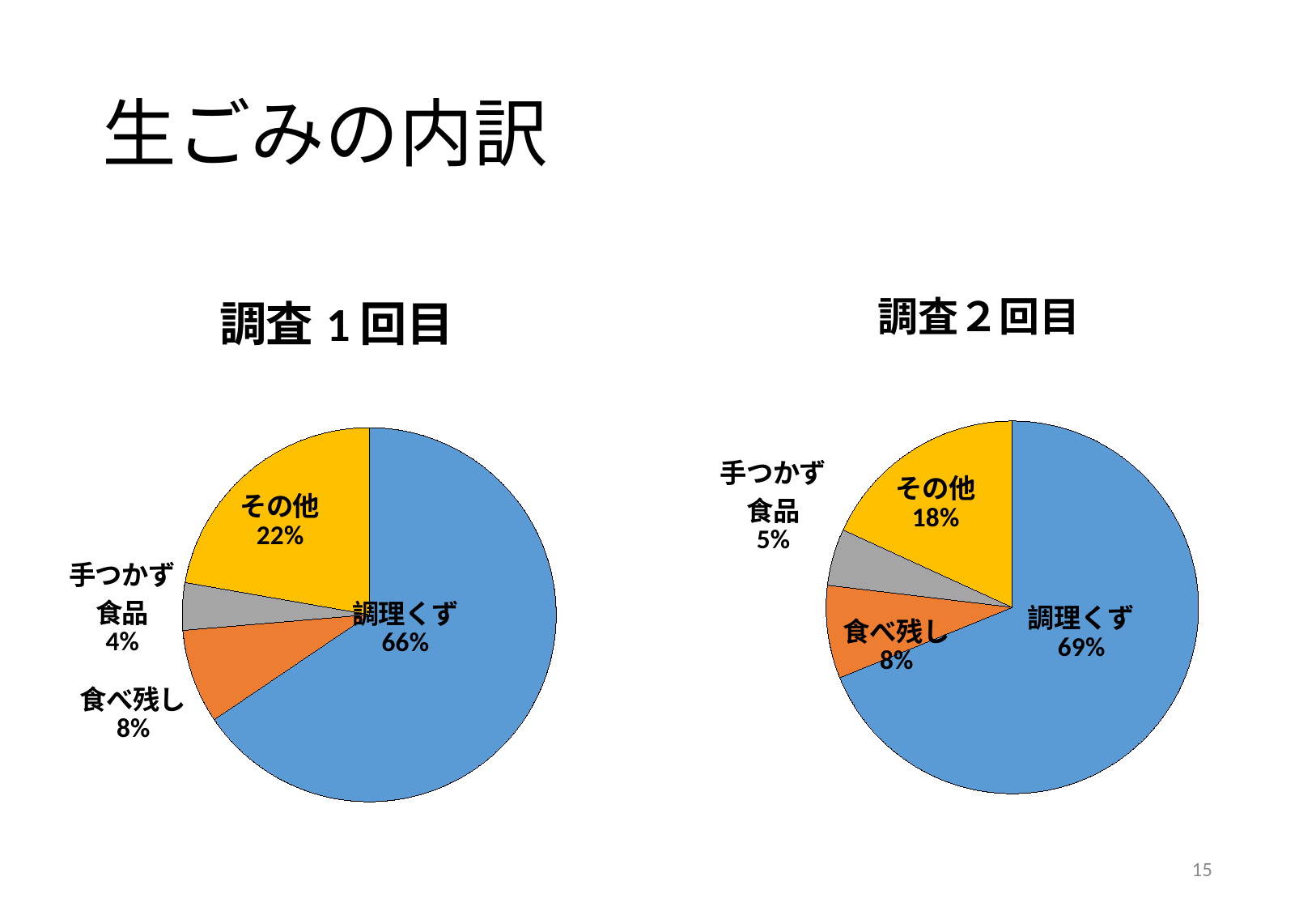

# 生ごみの内訳

### Chart: 調査1回目

| Category | 1回目 | 2回目 |
|---|---|---|
| 調理くず | 65.53411633109619 | 68.83531946637586 |
| 食べ残し | 8.12360178970917 | 8.056618991900223 |
| 手つかず食品 | 4.091640748622251 | 4.943180312101211 |
| その他 | 22.25064113057235 | 18.164881229622754 |

### Chart: 調査２回目

| Category | 2回目 |
|---|---|
| 調理くず | 68.83531946637586 |
| 食べ残し | 8.056618991900223 |
| 手つかず食品 | 4.943180312101211 |
| その他 | 18.164881229622754 |
15